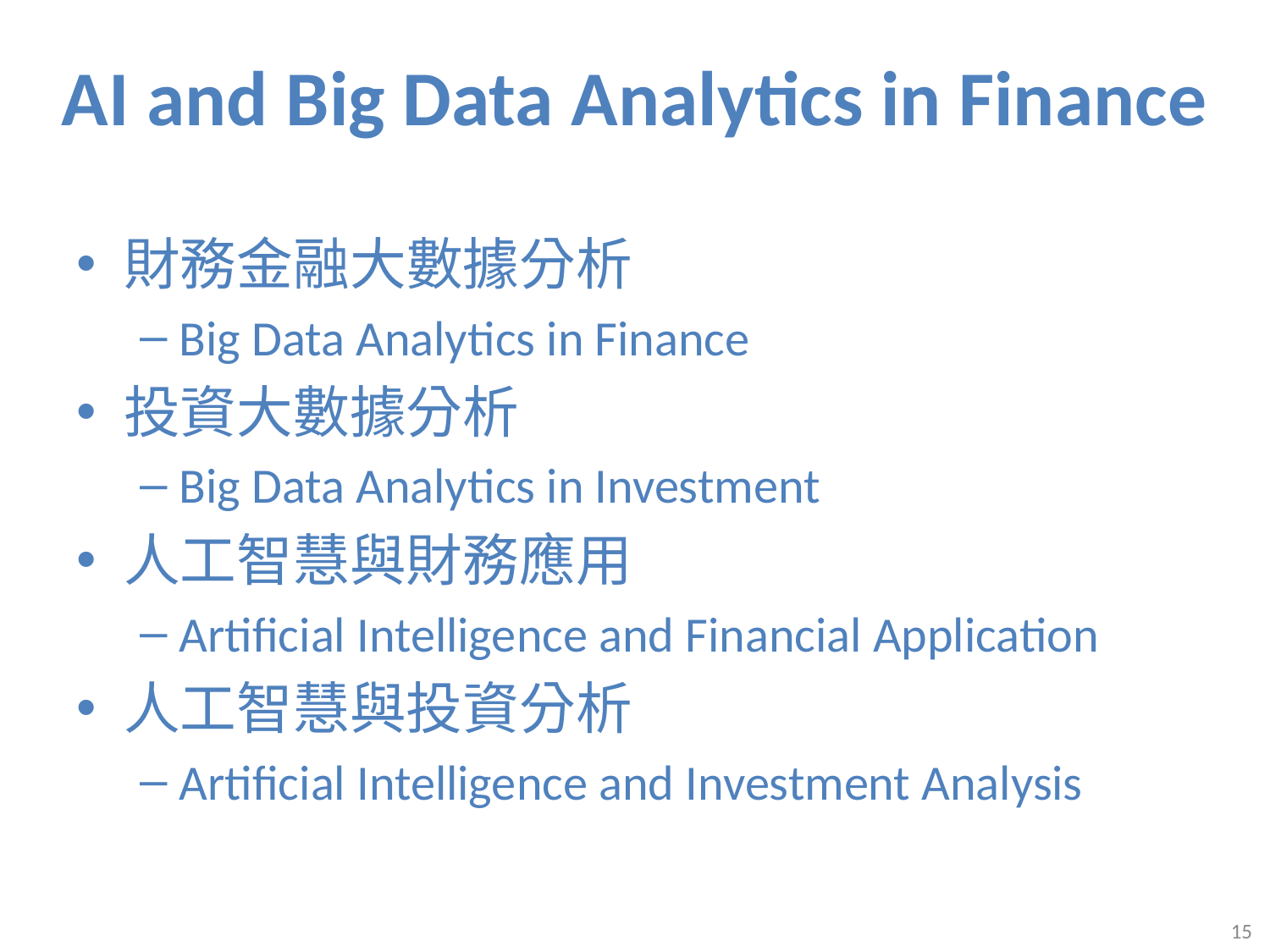

# AI and Big Data Analytics in Finance
財務金融大數據分析
Big Data Analytics in Finance
投資大數據分析
Big Data Analytics in Investment
人工智慧與財務應用
Artificial Intelligence and Financial Application
人工智慧與投資分析
Artificial Intelligence and Investment Analysis
15